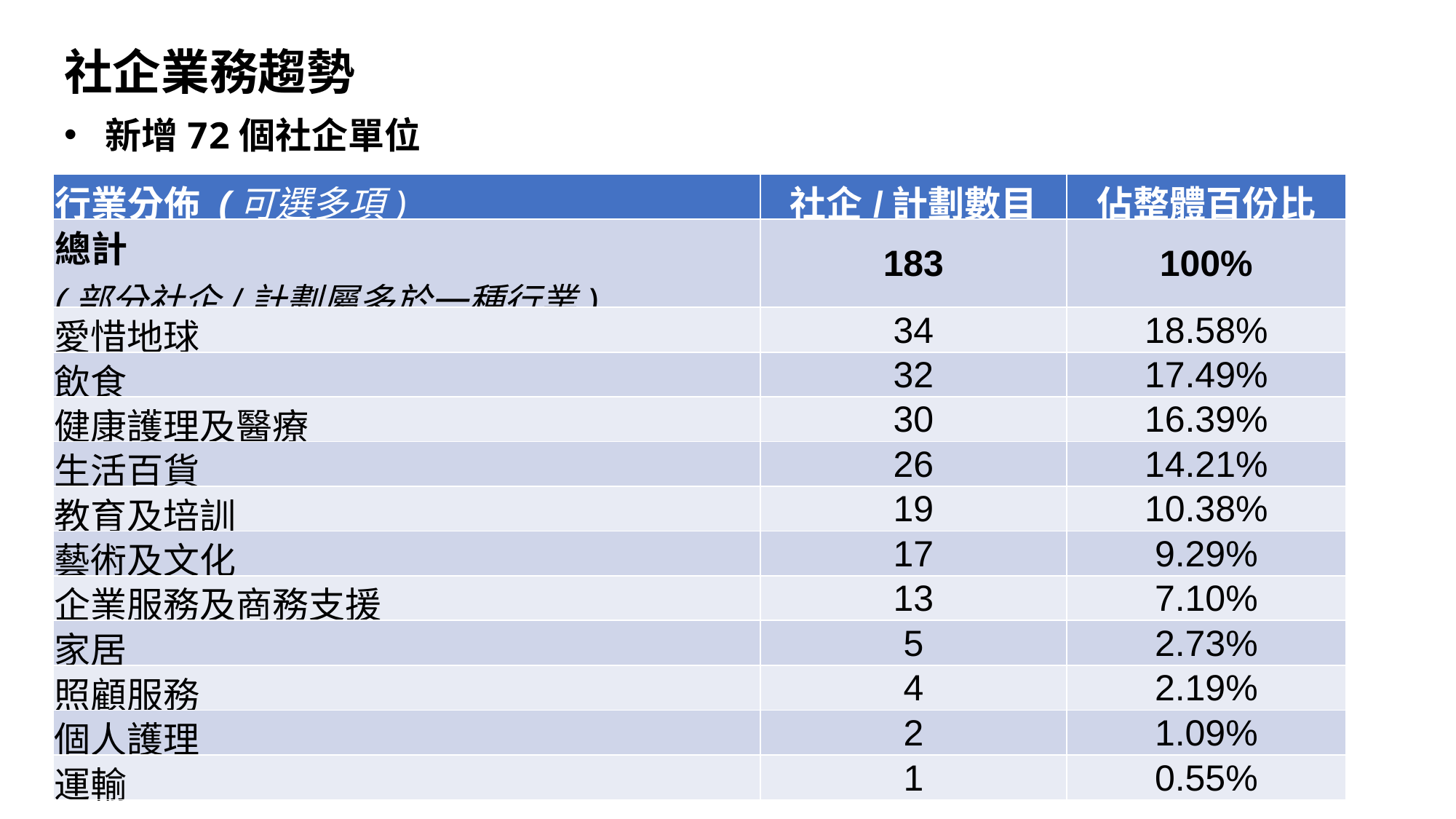

社企業務趨勢
新增72個社企單位
| 行業分佈 (可選多項) | 社企/計劃數目 | 佔整體百份比 |
| --- | --- | --- |
| 總計 (部分社企/計劃屬多於一種行業) | 183 | 100% |
| 愛惜地球 | 34 | 18.58% |
| 飲食 | 32 | 17.49% |
| 健康護理及醫療 | 30 | 16.39% |
| 生活百貨 | 26 | 14.21% |
| 教育及培訓 | 19 | 10.38% |
| 藝術及文化 | 17 | 9.29% |
| 企業服務及商務支援 | 13 | 7.10% |
| 家居 | 5 | 2.73% |
| 照顧服務 | 4 | 2.19% |
| 個人護理 | 2 | 1.09% |
| 運輸 | 1 | 0.55% |